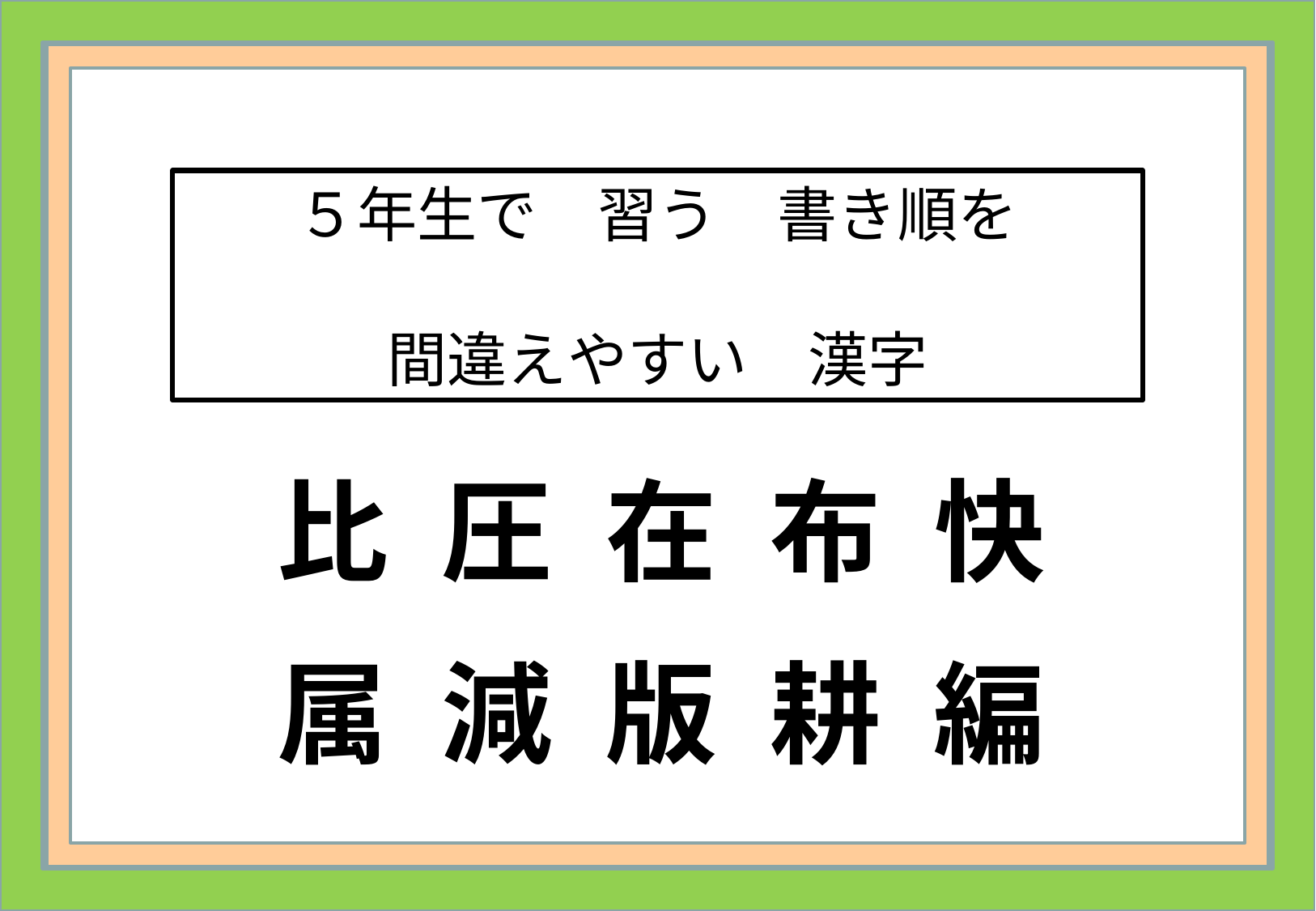

# ５年生で　習う　書き順を 間違えやすい　漢字
比
圧
在
布
快
属
減
版
耕
編